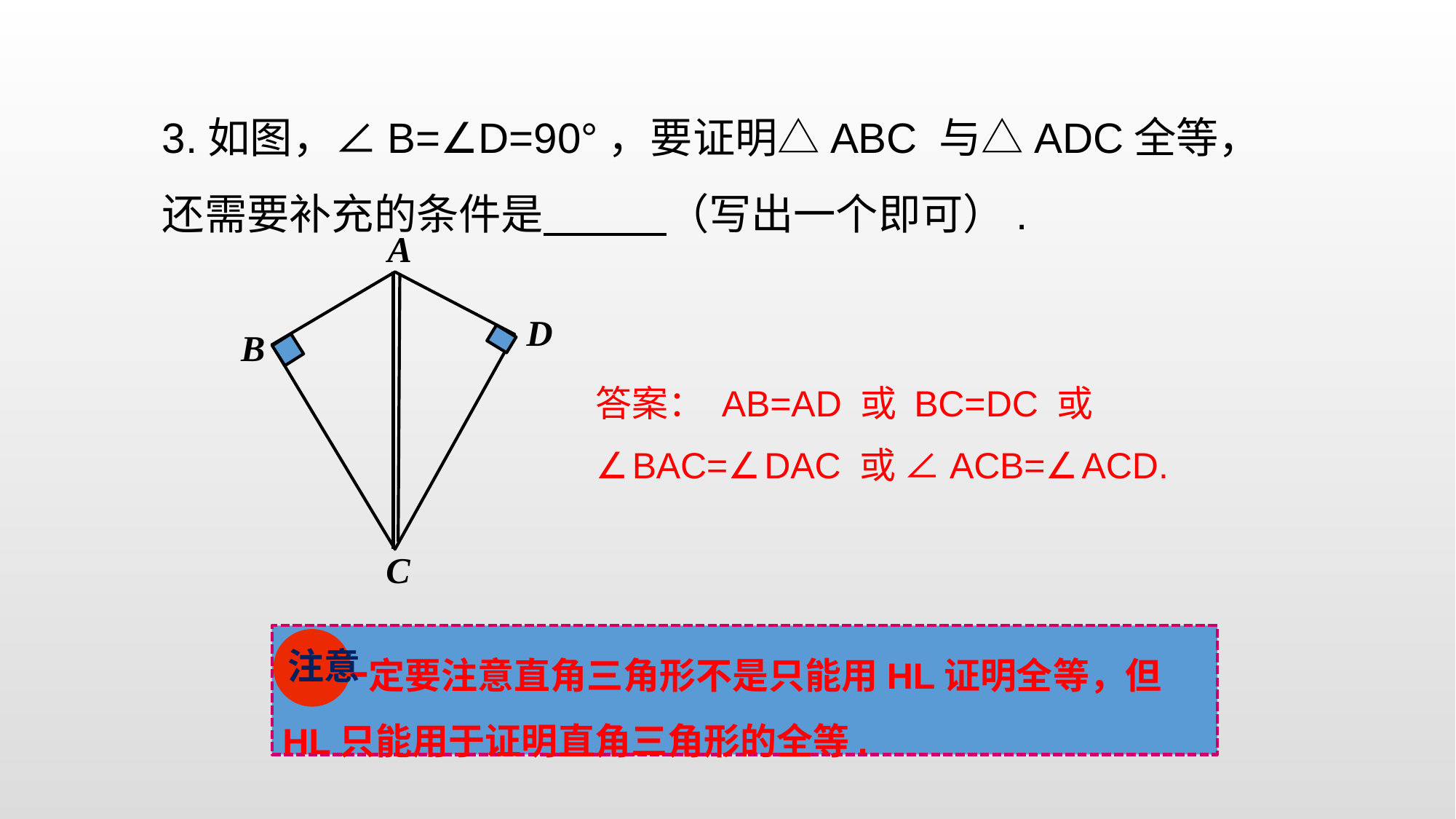

3.如图，∠B=∠D=90°，要证明△ABC 与△ADC全等，
还需要补充的条件是             （写出一个即可）.
A

D
B
答案： AB=AD 或 BC=DC 或
∠BAC=∠DAC 或 ∠ACB=∠ACD.
C
     一定要注意直角三角形不是只能用HL证明全等，但HL只能用于证明直角三角形的全等.

注意